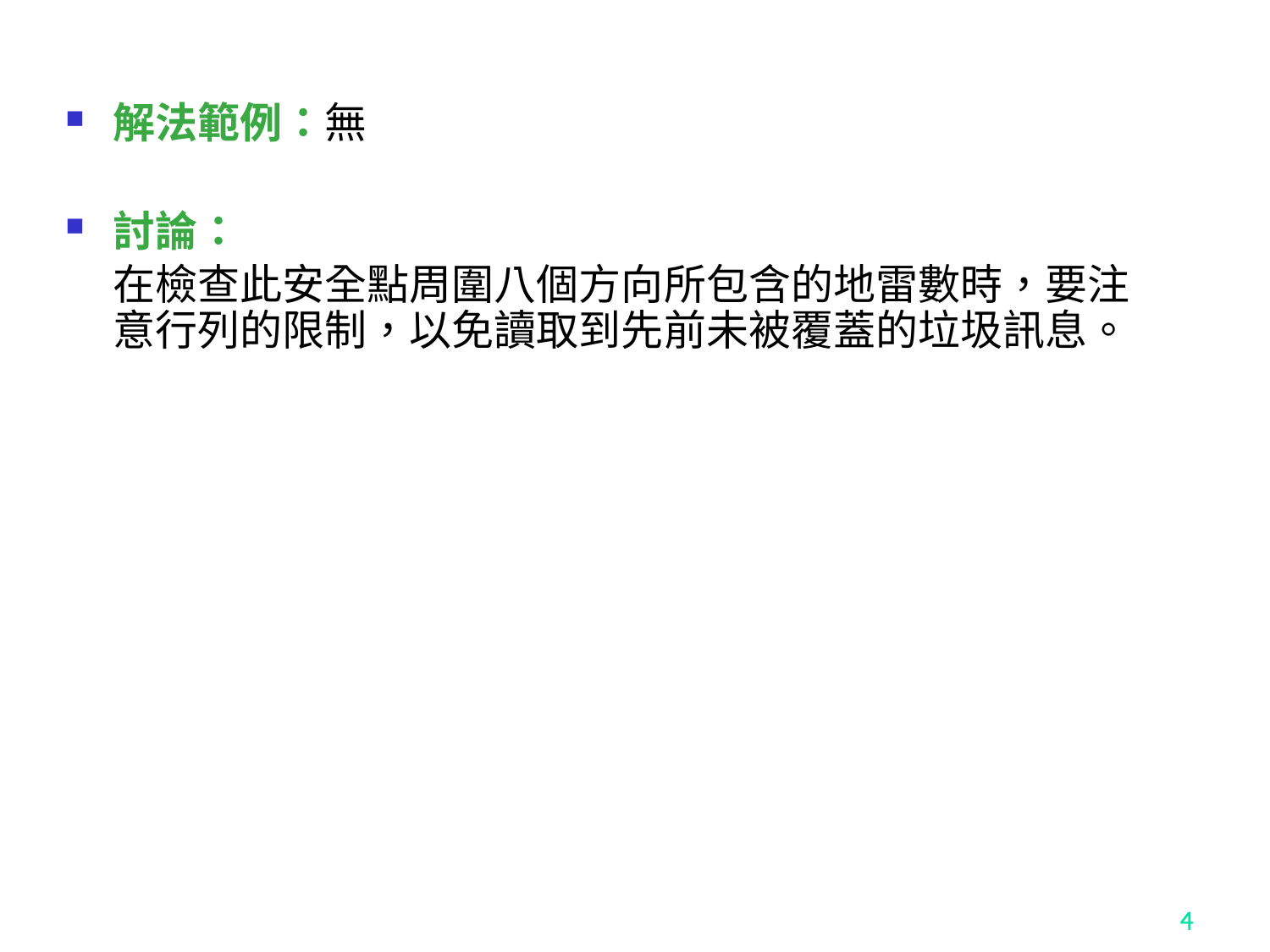

解法範例：無

討論：
	在檢查此安全點周圍八個方向所包含的地雷數時，要注意行列的限制，以免讀取到先前未被覆蓋的垃圾訊息。
4